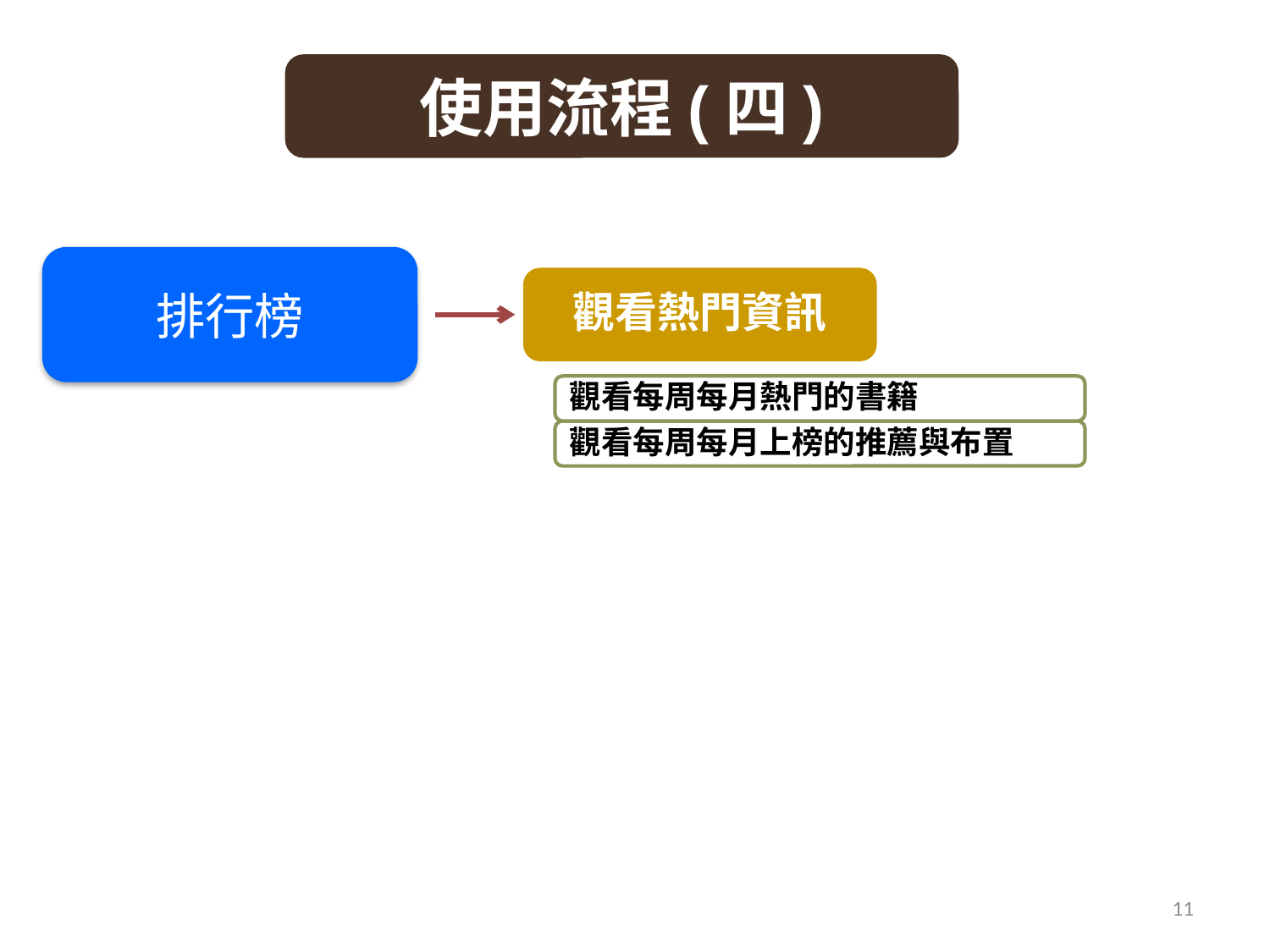

使用流程(四)
排行榜
觀看熱門資訊
觀看每周每月熱門的書籍
觀看每周每月上榜的推薦與布置
11